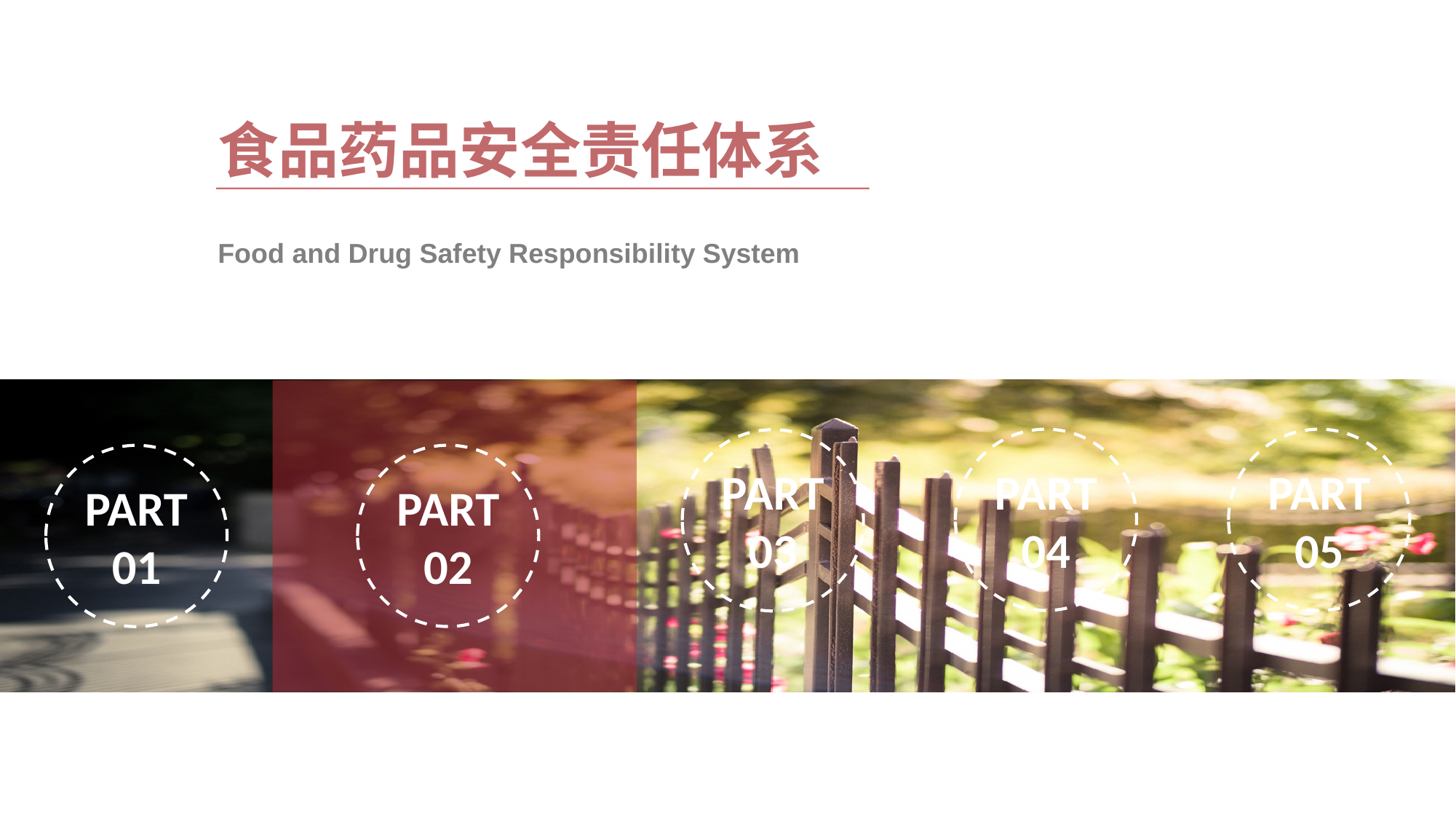

食品药品安全责任体系
Food and Drug Safety Responsibility System

PART
05

PART
04

PART
03

PART
02

PART
01